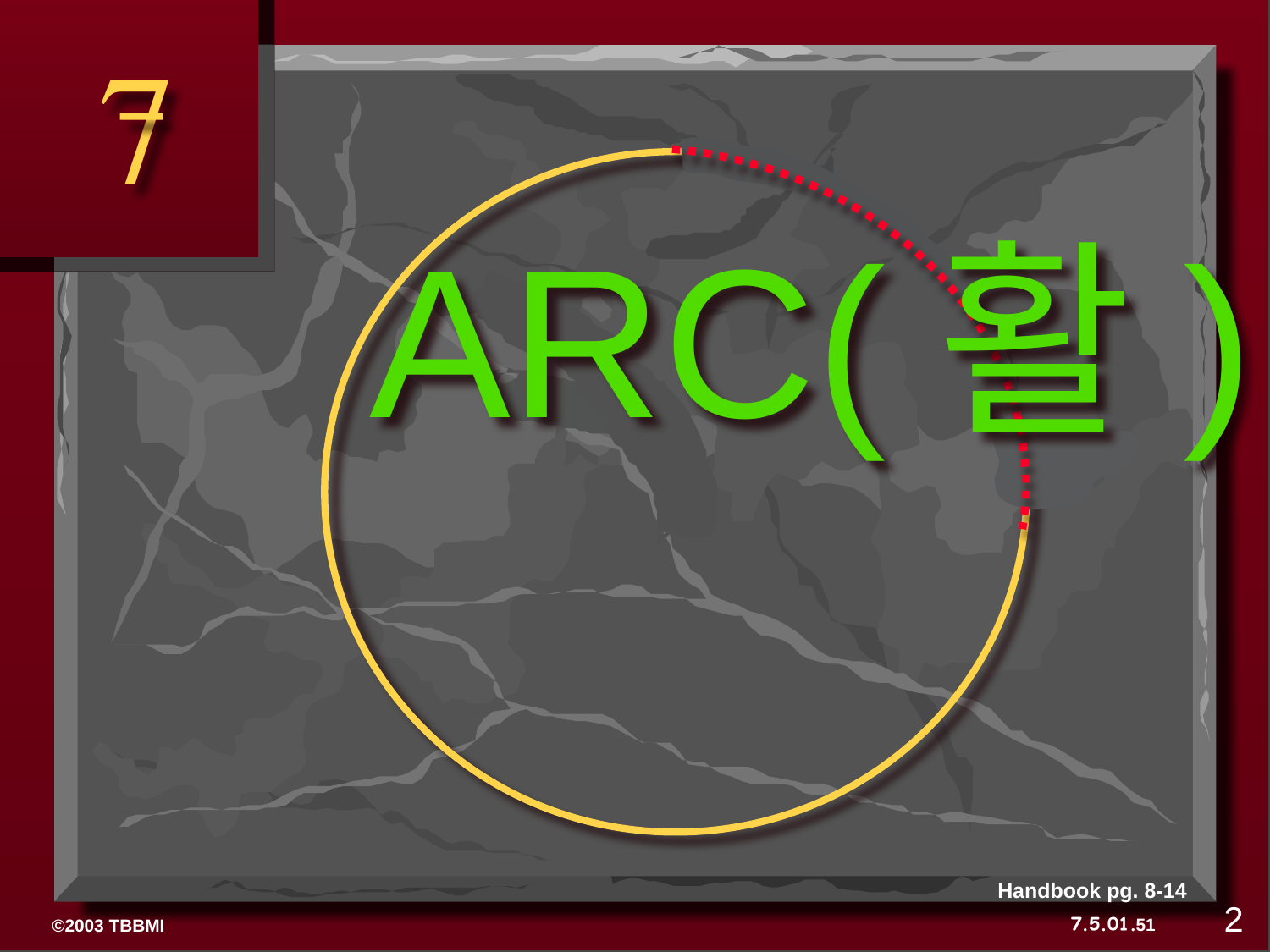

7

ARC(활)

Handbook pg. 8-14
2

51